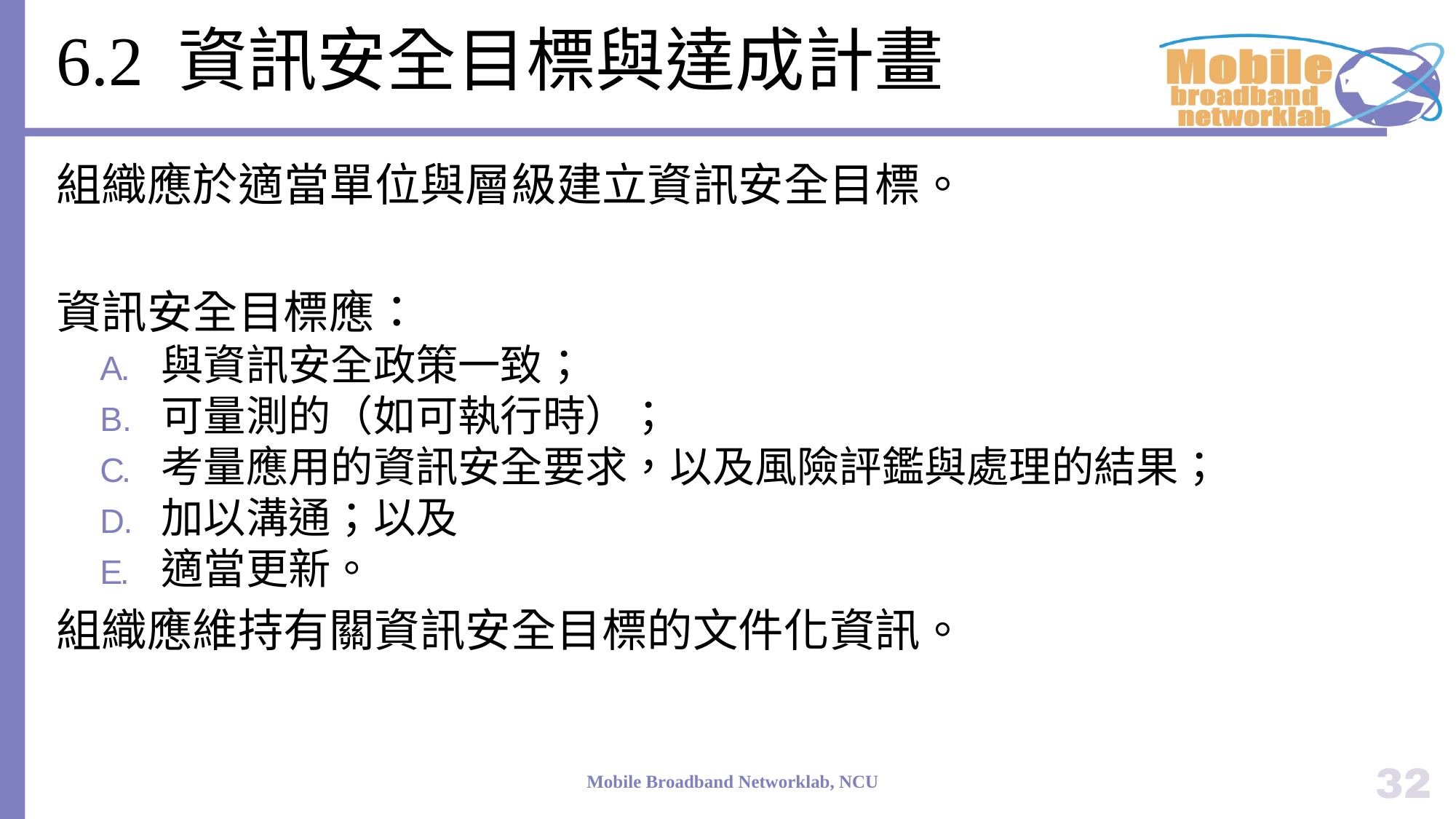

# 6.2 資訊安全目標與達成計畫
組織應於適當單位與層級建立資訊安全目標。

資訊安全目標應：
與資訊安全政策一致；
可量測的（如可執行時）；
考量應用的資訊安全要求，以及風險評鑑與處理的結果；
加以溝通；以及
適當更新。
組織應維持有關資訊安全目標的文件化資訊。

32